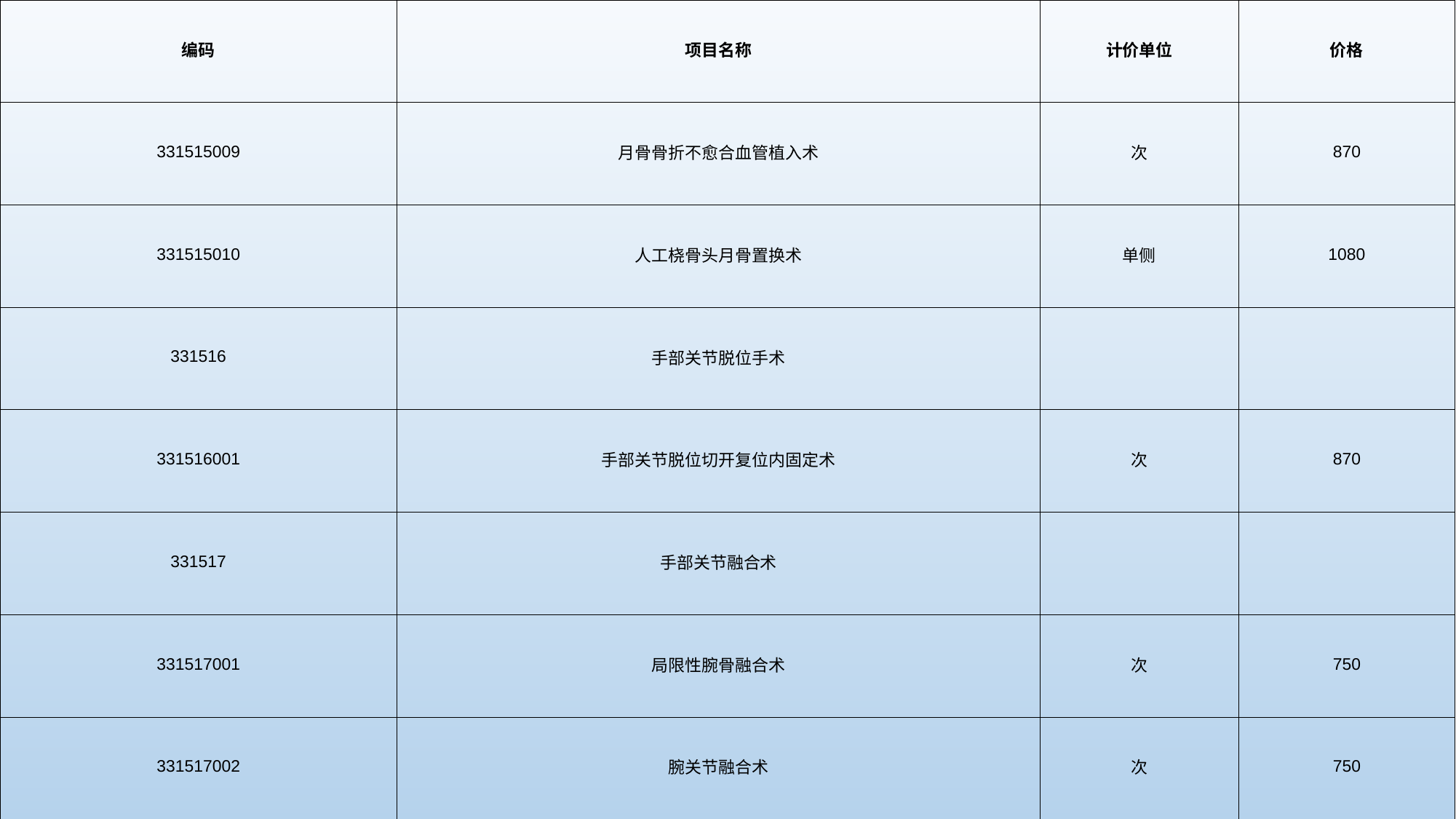

| 编码 | 项目名称 | 计价单位 | 价格 |
| --- | --- | --- | --- |
| 331515009 | 月骨骨折不愈合血管植入术 | 次 | 870 |
| 331515010 | 人工桡骨头月骨置换术 | 单侧 | 1080 |
| 331516 | 手部关节脱位手术 |  |  |
| 331516001 | 手部关节脱位切开复位内固定术 | 次 | 870 |
| 331517 | 手部关节融合术 |  |  |
| 331517001 | 局限性腕骨融合术 | 次 | 750 |
| 331517002 | 腕关节融合术 | 次 | 750 |